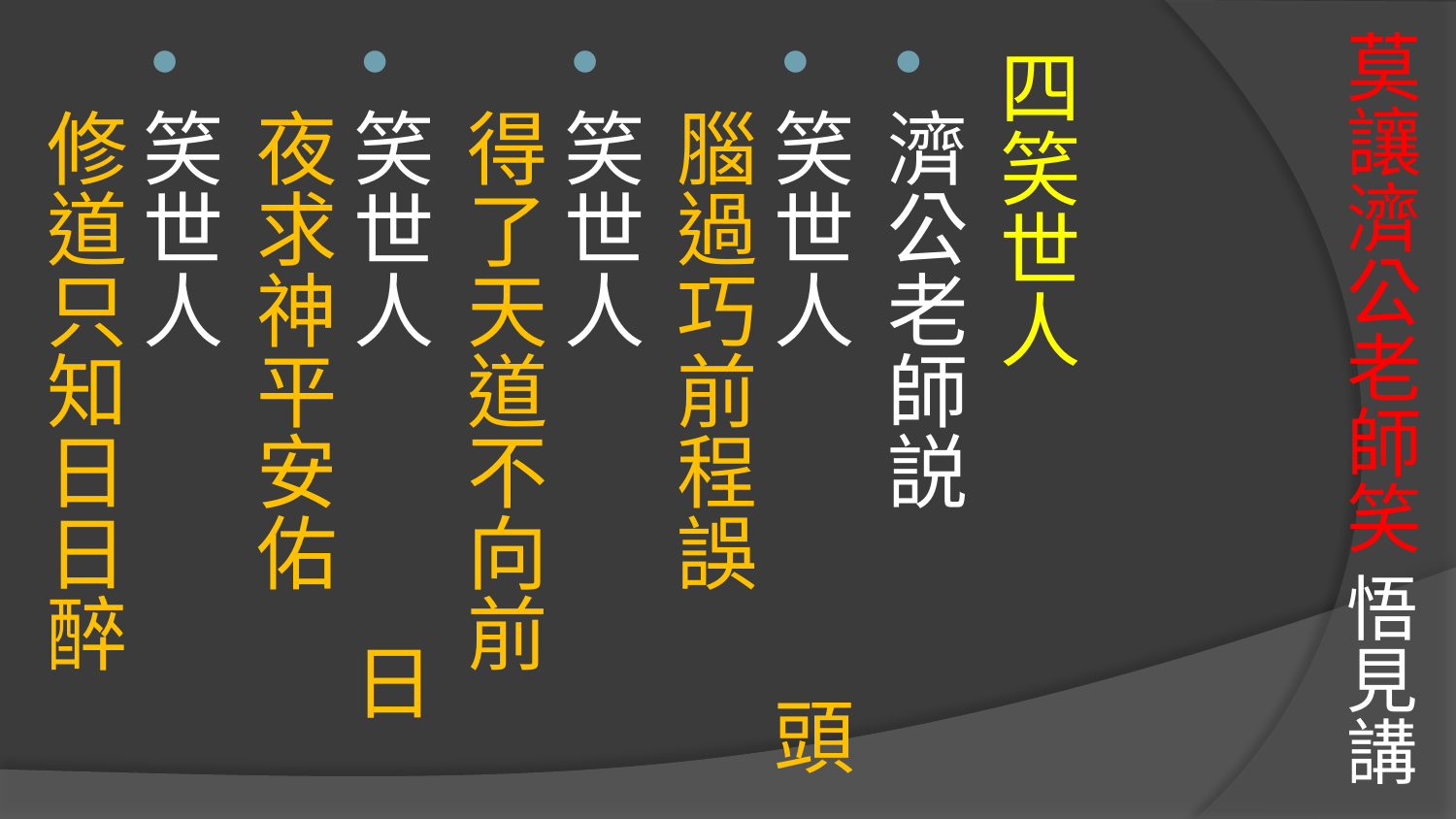

# 莫讓濟公老師笑 悟見講
四笑世人
濟公老師説
笑世人                   頭腦過巧前程誤
笑世人                    得了天道不向前
笑世人                日夜求神平安佑
笑世人                     修道只知日日醉